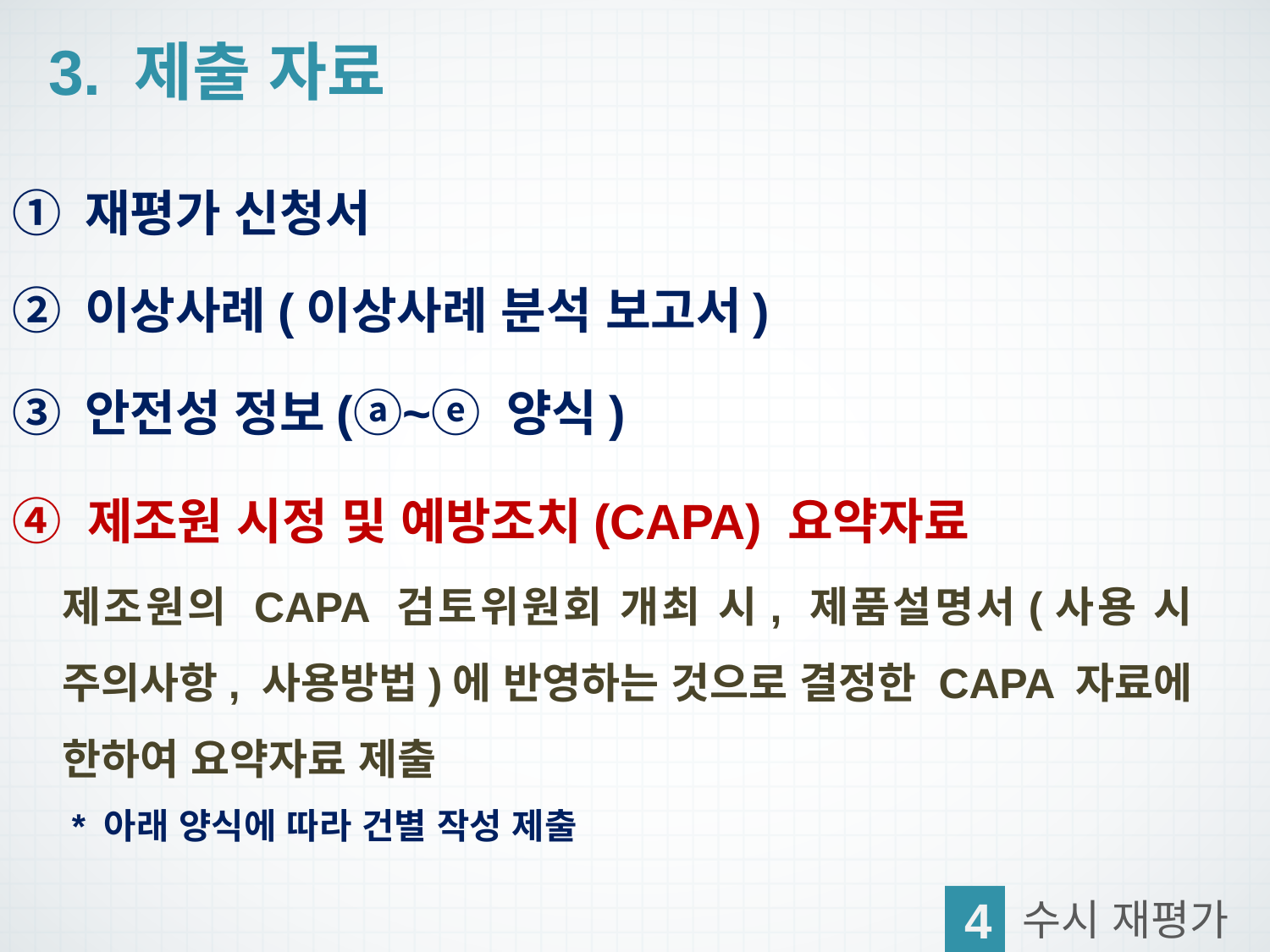

3. 제출 자료
① 재평가 신청서
② 이상사례(이상사례 분석 보고서)
③ 안전성 정보(ⓐ~ⓔ 양식)
④ 제조원 시정 및 예방조치(CAPA) 요약자료

제조원의 CAPA 검토위원회 개최 시, 제품설명서(사용 시 주의사항, 사용방법)에 반영하는 것으로 결정한 CAPA 자료에 한하여 요약자료 제출
 * 아래 양식에 따라 건별 작성 제출
4
수시 재평가